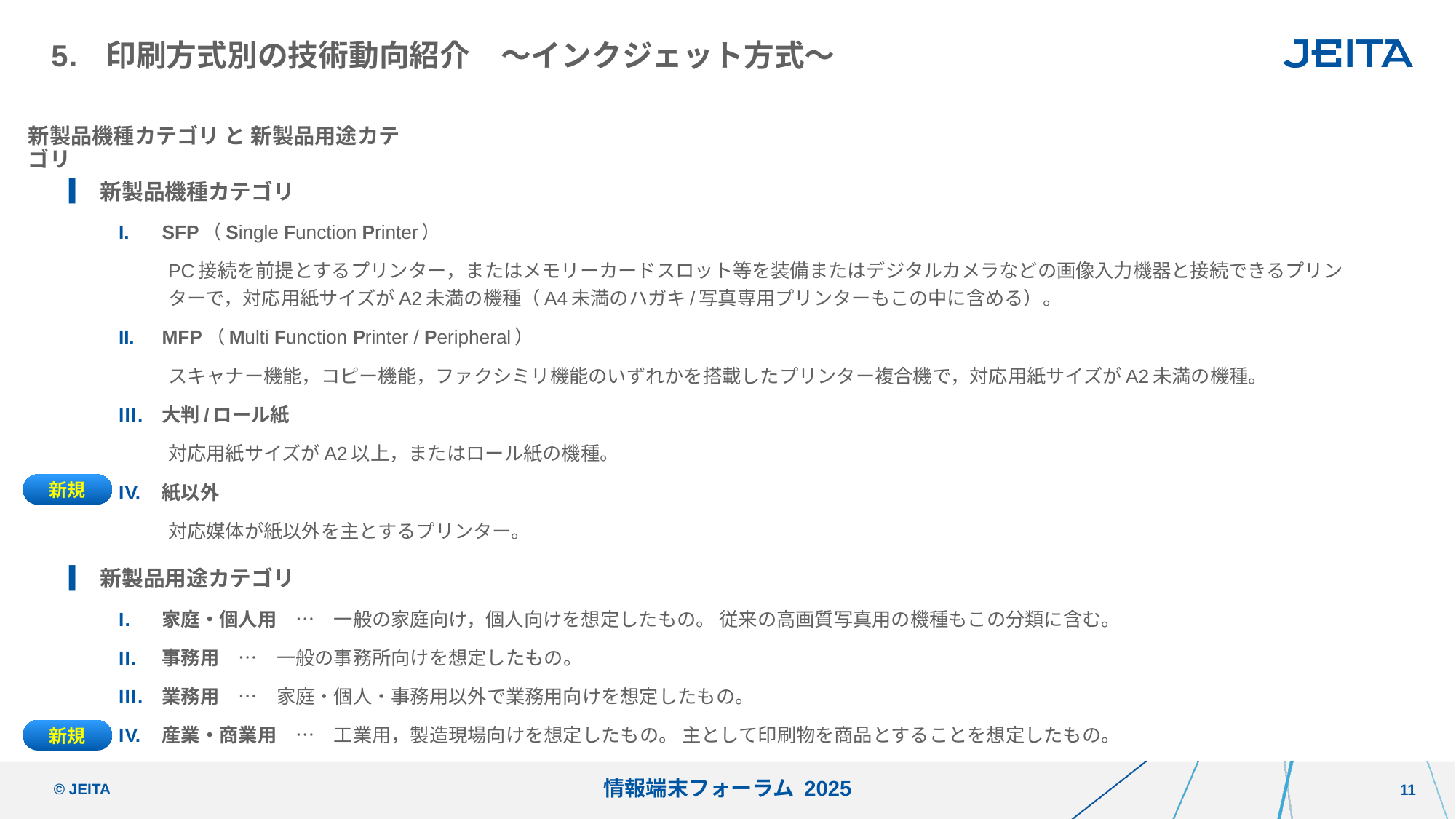

# 印刷方式別の技術動向紹介　～インクジェット方式～
新製品機種カテゴリ と 新製品用途カテゴリ
新製品機種カテゴリ
SFP（Single Function Printer）
PC接続を前提とするプリンター，またはメモリーカードスロット等を装備またはデジタルカメラなどの画像入力機器と接続できるプリンターで，対応用紙サイズがA2未満の機種（A4未満のハガキ/写真専用プリンターもこの中に含める）。
MFP（Multi Function Printer / Peripheral）
スキャナー機能，コピー機能，ファクシミリ機能のいずれかを搭載したプリンター複合機で，対応用紙サイズがA2未満の機種。
大判/ロール紙
対応用紙サイズがA2以上，またはロール紙の機種。
紙以外
対応媒体が紙以外を主とするプリンター。
新製品用途カテゴリ
家庭・個人用　…　一般の家庭向け，個人向けを想定したもの。 従来の高画質写真用の機種もこの分類に含む。
事務用　…　一般の事務所向けを想定したもの。
業務用　…　家庭・個人・事務用以外で業務用向けを想定したもの。
産業・商業用　…　工業用，製造現場向けを想定したもの。 主として印刷物を商品とすることを想定したもの。
新規
新規
情報端末フォーラム 2025
© JEITA